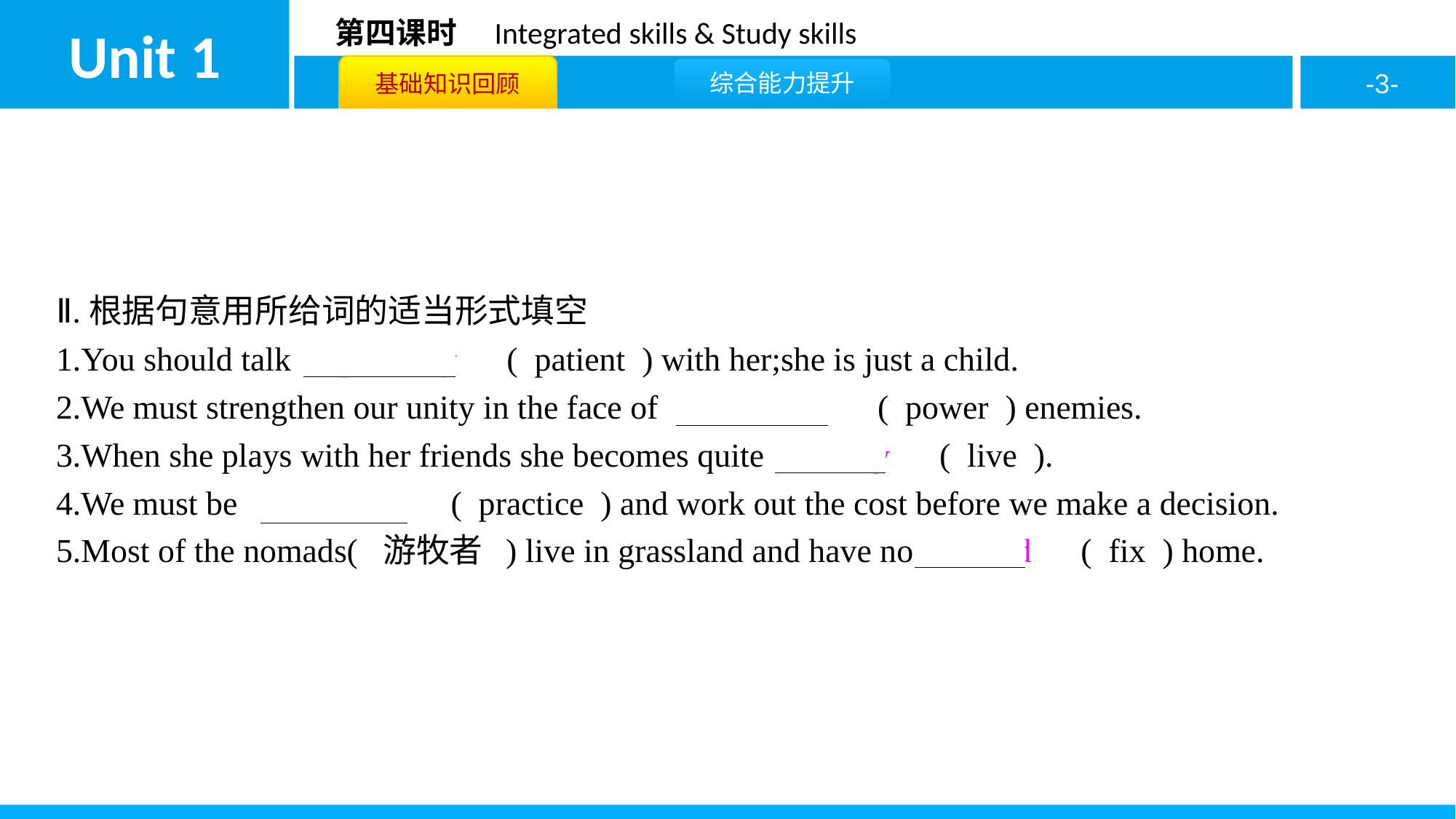

Ⅱ.根据句意用所给词的适当形式填空
1.You should talk　patiently　(  patient  ) with her;she is just a child.
2.We must strengthen our unity in the face of　powerful　(  power  ) enemies.
3.When she plays with her friends she becomes quite　lively　(  live  ).
4.We must be　practical　(  practice  ) and work out the cost before we make a decision.
5.Most of the nomads(  游牧者  ) live in grassland and have no　fixed　(  fix  ) home.